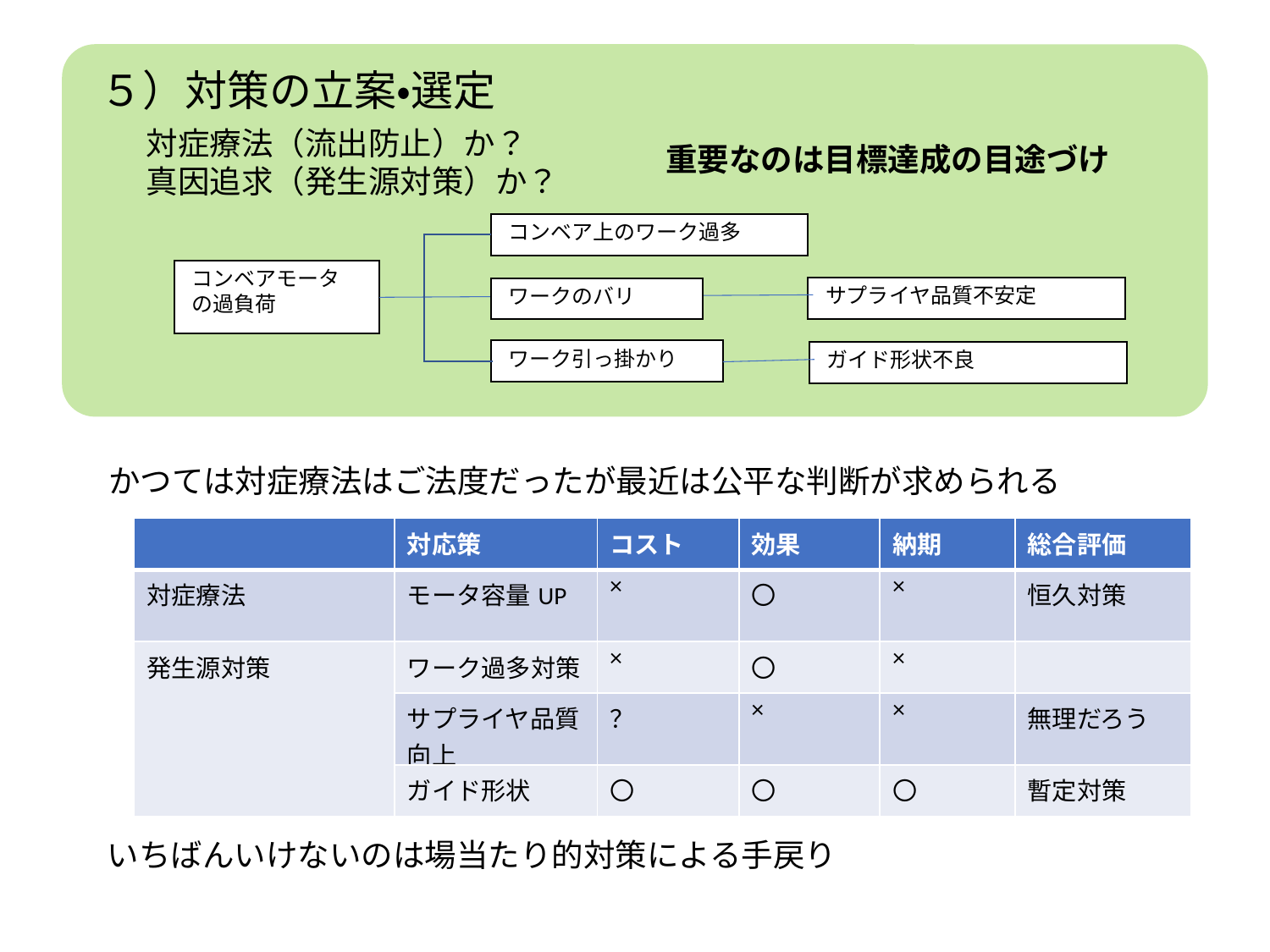

５）対策の立案・選定
対症療法（流出防止）か？
真因追求（発生源対策）か？
重要なのは目標達成の目途づけ
コンベア上のワーク過多

コンベアモータ
の過負荷

サプライヤ品質不安定
ワークのバリ

ワーク引っ掛かり

ガイド形状不良

かつては対症療法はご法度だったが最近は公平な判断が求められる
|  | 対応策 | コスト | 効果 | 納期 | 総合評価 |
| --- | --- | --- | --- | --- | --- |
| 対症療法 | モータ容量UP | × | 〇 | × | 恒久対策 |
| 発生源対策 | ワーク過多対策 | × | 〇 | × |  |
|  | サプライヤ品質向上 | ？ | × | × | 無理だろう |
| ガイド修正 | ガイド形状 | 〇 | 〇 | 〇 | 暫定対策 |
いちばんいけないのは場当たり的対策による手戻り